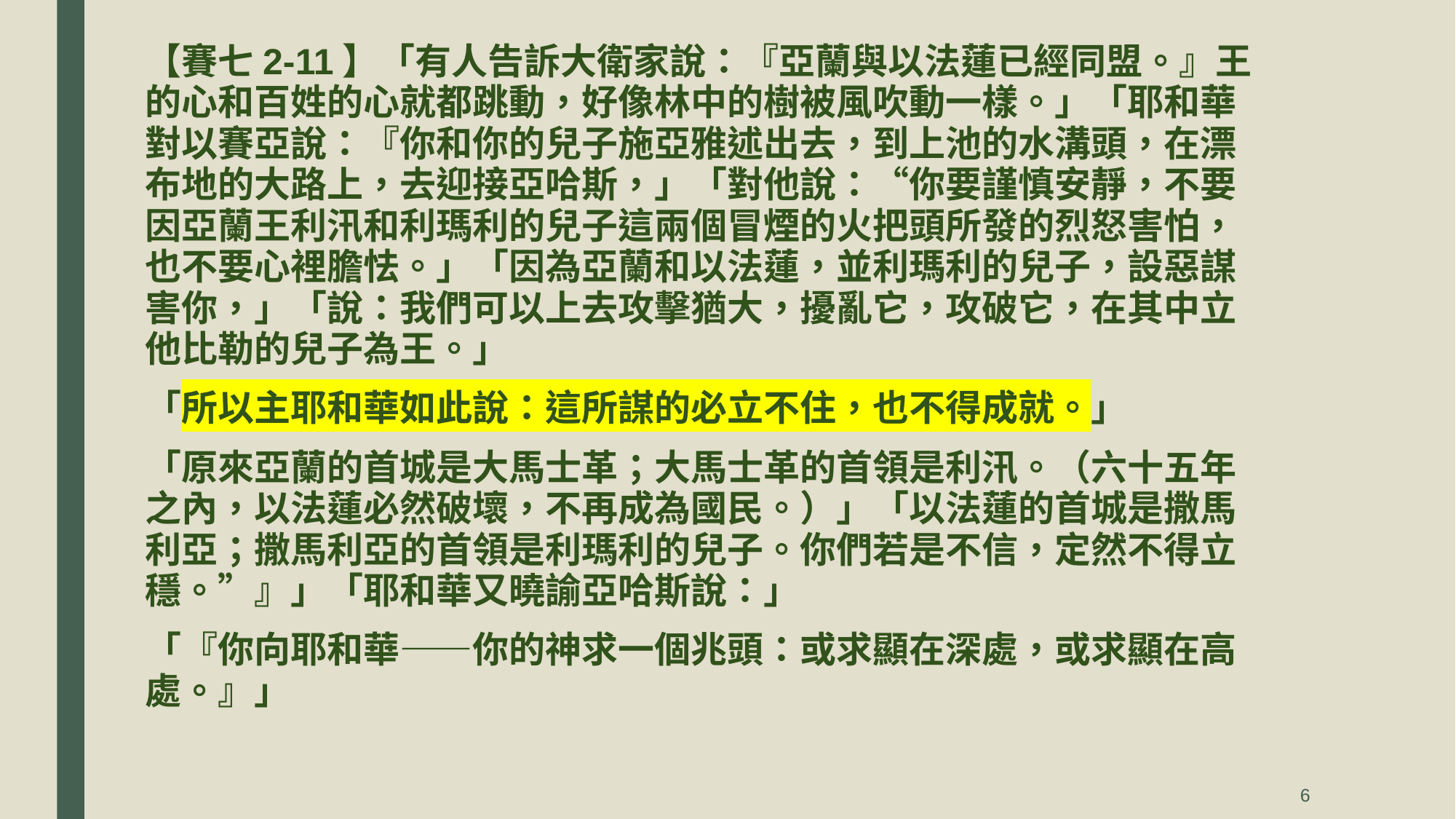

【賽七2-11】「有人告訴大衛家說：『亞蘭與以法蓮已經同盟。』王的心和百姓的心就都跳動，好像林中的樹被風吹動一樣。」「耶和華對以賽亞說：『你和你的兒子施亞雅述出去，到上池的水溝頭，在漂布地的大路上，去迎接亞哈斯，」「對他說：“你要謹慎安靜，不要因亞蘭王利汛和利瑪利的兒子這兩個冒煙的火把頭所發的烈怒害怕，也不要心裡膽怯。」「因為亞蘭和以法蓮，並利瑪利的兒子，設惡謀害你，」「說：我們可以上去攻擊猶大，擾亂它，攻破它，在其中立他比勒的兒子為王。」
「所以主耶和華如此說：這所謀的必立不住，也不得成就。」
「原來亞蘭的首城是大馬士革；大馬士革的首領是利汛。（六十五年之內，以法蓮必然破壞，不再成為國民。）」「以法蓮的首城是撒馬利亞；撒馬利亞的首領是利瑪利的兒子。你們若是不信，定然不得立穩。”』」「耶和華又曉諭亞哈斯說：」
「『你向耶和華——你的神求一個兆頭：或求顯在深處，或求顯在高處。』」

6